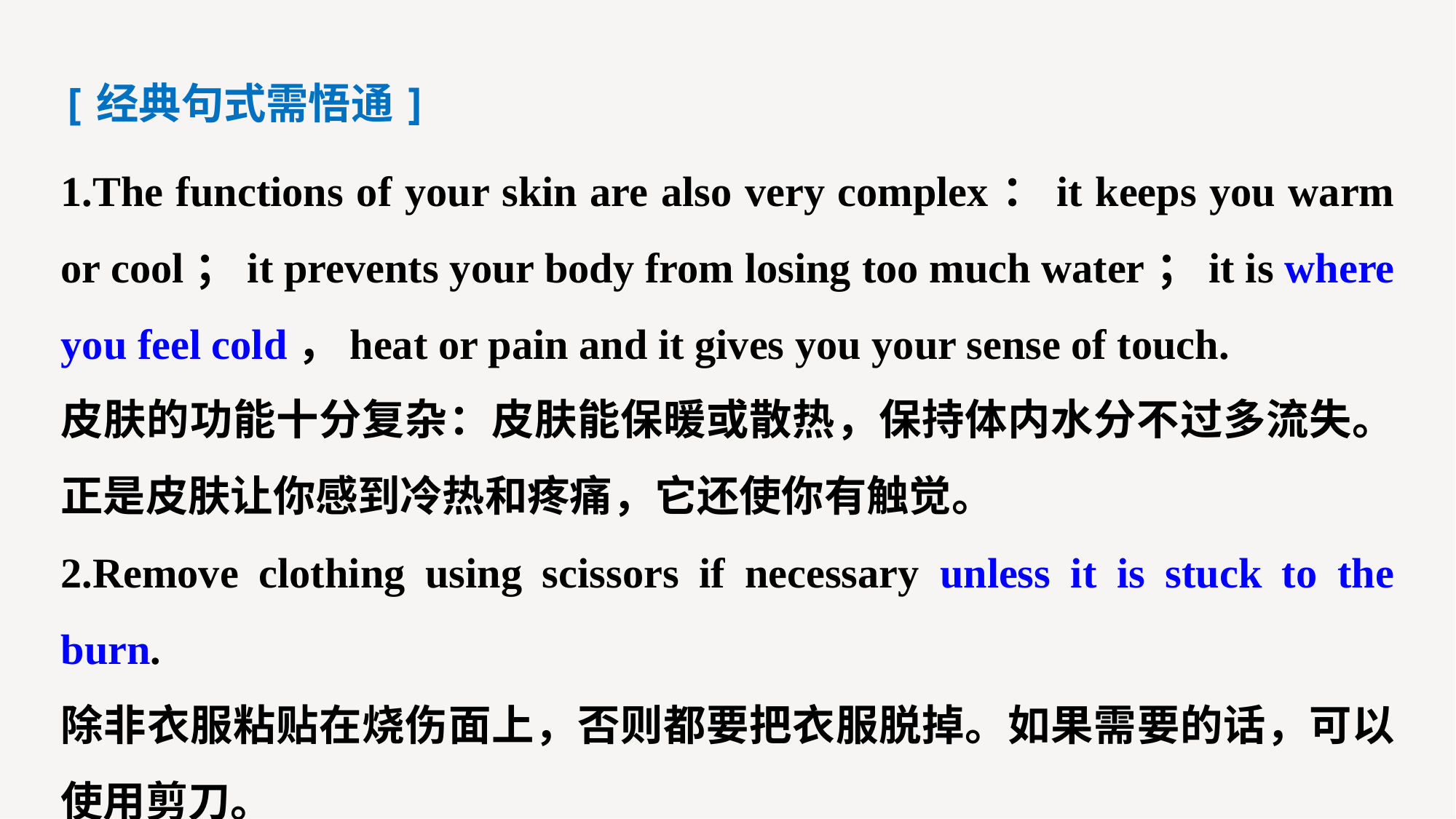

[经典句式需悟通]
1.The functions of your skin are also very complex：it keeps you warm or cool；it prevents your body from losing too much water；it is where you feel cold，heat or pain and it gives you your sense of touch.
皮肤的功能十分复杂：皮肤能保暖或散热，保持体内水分不过多流失。正是皮肤让你感到冷热和疼痛，它还使你有触觉。
2.Remove clothing using scissors if necessary unless it is stuck to the burn.
除非衣服粘贴在烧伤面上，否则都要把衣服脱掉。如果需要的话，可以使用剪刀。